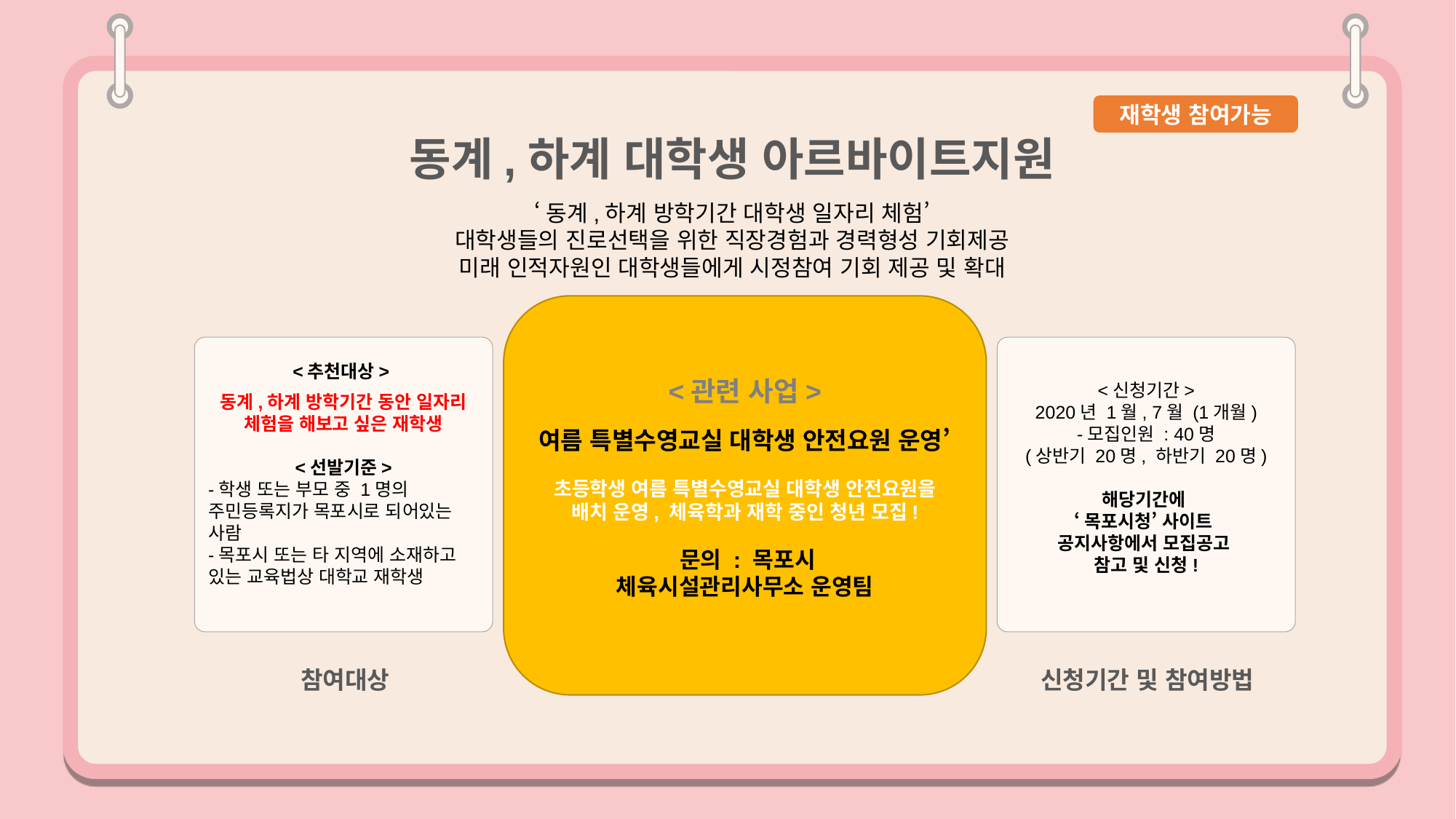

동계,하계 대학생 아르바이트지원

‘동계,하계 방학기간 대학생 일자리 체험’
대학생들의 진로선택을 위한 직장경험과 경력형성 기회제공
미래 인적자원인 대학생들에게 시정참여 기회 제공 및 확대

재학생 참여가능

<관련 사업>

여름 특별수영교실 대학생 안전요원 운영’

초등학생 여름 특별수영교실 대학생 안전요원을 배치 운영, 체육학과 재학 중인 청년 모집!

 문의 : 목포시
체육시설관리사무소 운영팀

<추천대상>

동계,하계 방학기간 동안 일자리 체험을 해보고 싶은 재학생

<선발기준>
-학생 또는 부모 중 1명의 주민등록지가 목포시로 되어있는 사람
-목포시 또는 타 지역에 소재하고 있는 교육법상 대학교 재학생

동계, 하계 기간동안
공공기관에서 일경험을 통해
대학생들의 진로선택을 위한
직장경험과 경력형성 기회제공

<신청기간>
2020년 1월, 7월 (1개월)
-모집인원 : 40명
(상반기 20명, 하반기 20명)

해당기간에
‘목포시청’ 사이트
공지사항에서 모집공고
참고 및 신청!

참여대상
지원혜택
신청기간 및 참여방법